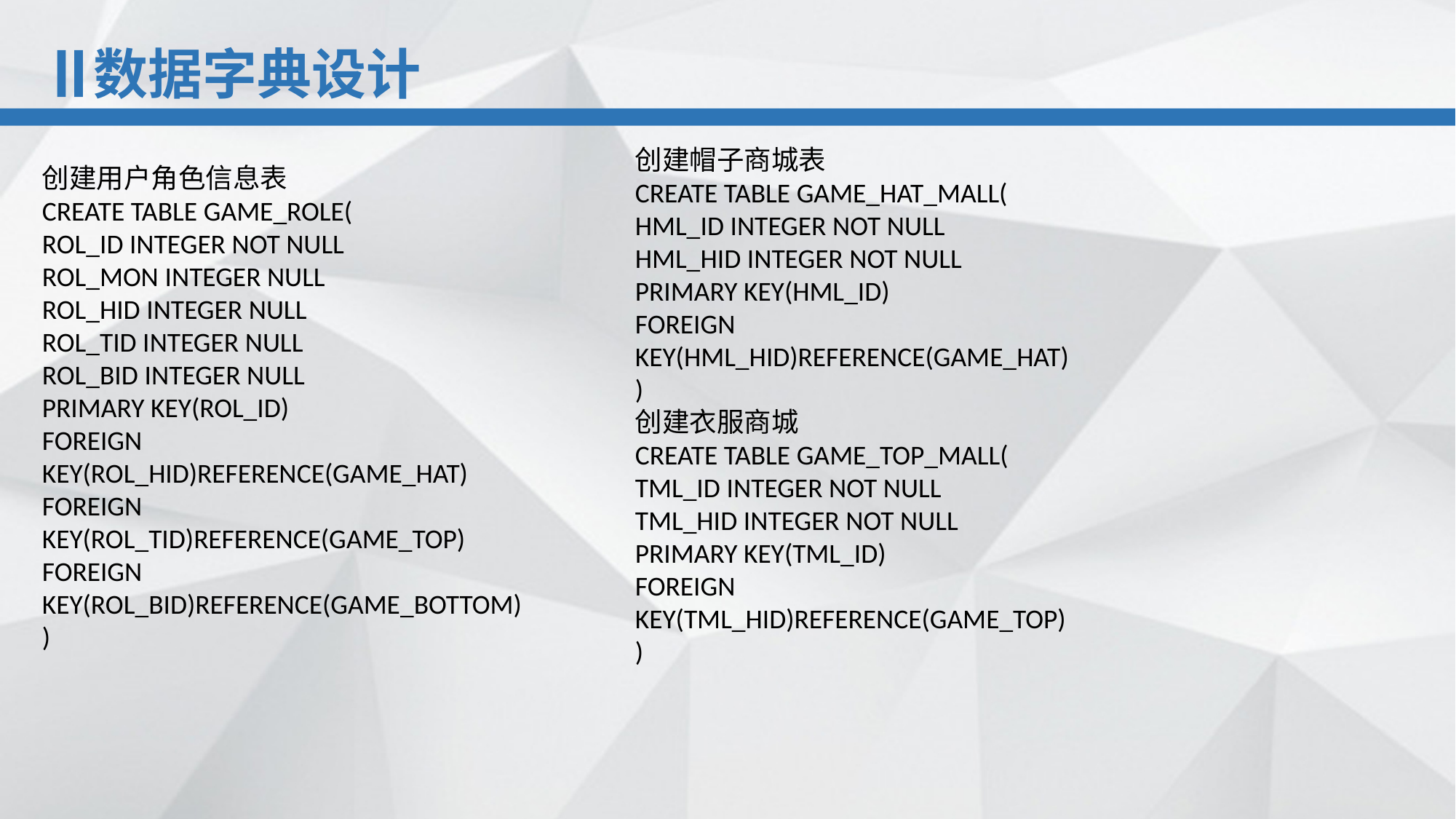

数据字典设计

创建帽子商城表
CREATE TABLE GAME_HAT_MALL(
HML_ID INTEGER NOT NULL
HML_HID INTEGER NOT NULL
PRIMARY KEY(HML_ID)
FOREIGN KEY(HML_HID)REFERENCE(GAME_HAT)
)
创建衣服商城
CREATE TABLE GAME_TOP_MALL(
TML_ID INTEGER NOT NULL
TML_HID INTEGER NOT NULL
PRIMARY KEY(TML_ID)
FOREIGN KEY(TML_HID)REFERENCE(GAME_TOP)
)

创建用户角色信息表
CREATE TABLE GAME_ROLE(
ROL_ID INTEGER NOT NULL
ROL_MON INTEGER NULL
ROL_HID INTEGER NULL
ROL_TID INTEGER NULL
ROL_BID INTEGER NULL
PRIMARY KEY(ROL_ID)
FOREIGN KEY(ROL_HID)REFERENCE(GAME_HAT)
FOREIGN KEY(ROL_TID)REFERENCE(GAME_TOP)
FOREIGN KEY(ROL_BID)REFERENCE(GAME_BOTTOM)
)